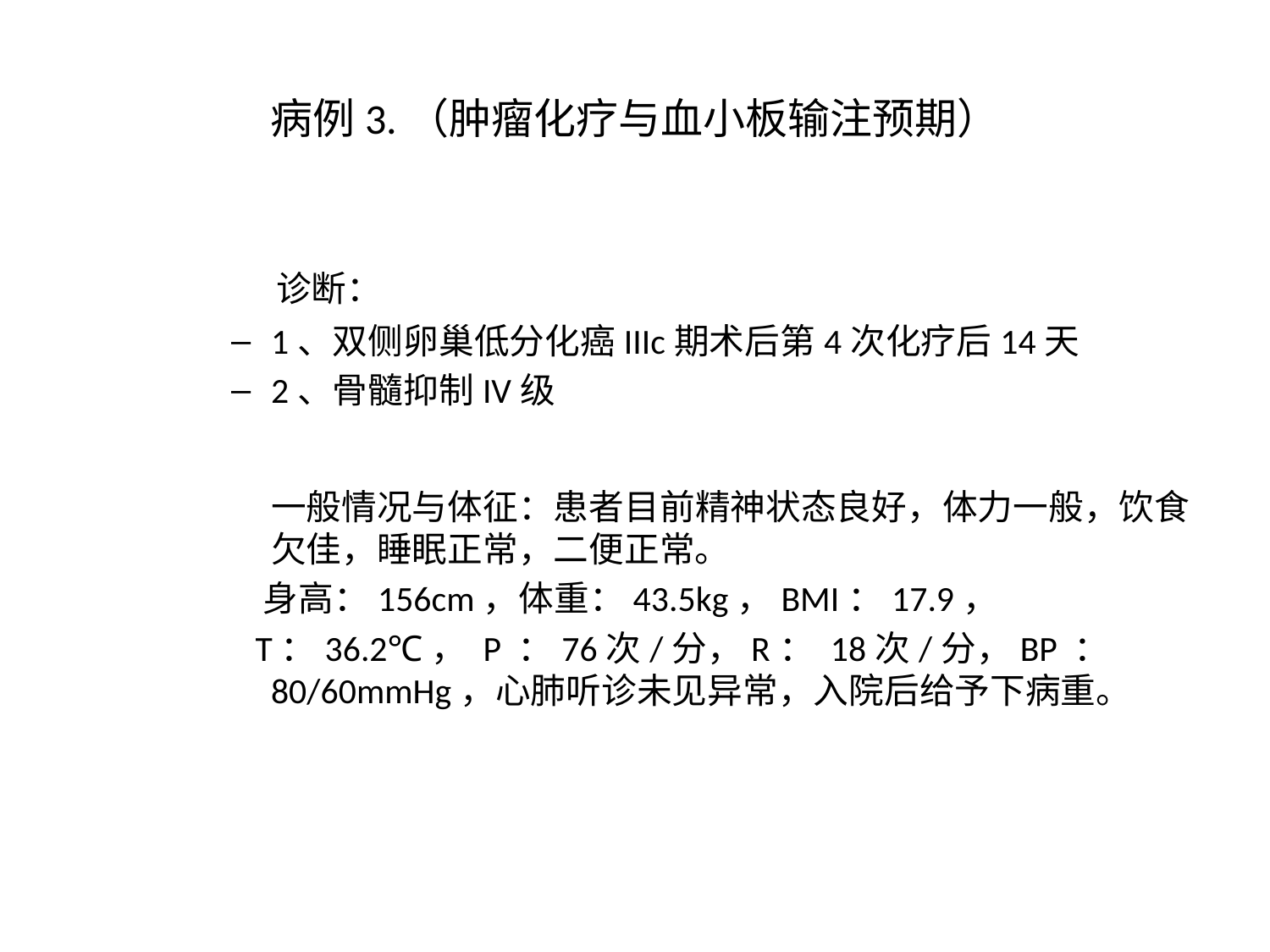

# 病例3.（肿瘤化疗与血小板输注预期）
   诊断：
1、双侧卵巢低分化癌IIIc期术后第4次化疗后14天
2、骨髓抑制IV级

    一般情况与体征：患者目前精神状态良好，体力一般，饮食欠佳，睡眠正常，二便正常。
   身高：156cm，体重：43.5kg，BMI：17.9，
   T：36.2℃， P ：76次/分，R： 18次/分，BP ： 80/60mmHg，心肺听诊未见异常，入院后给予下病重。